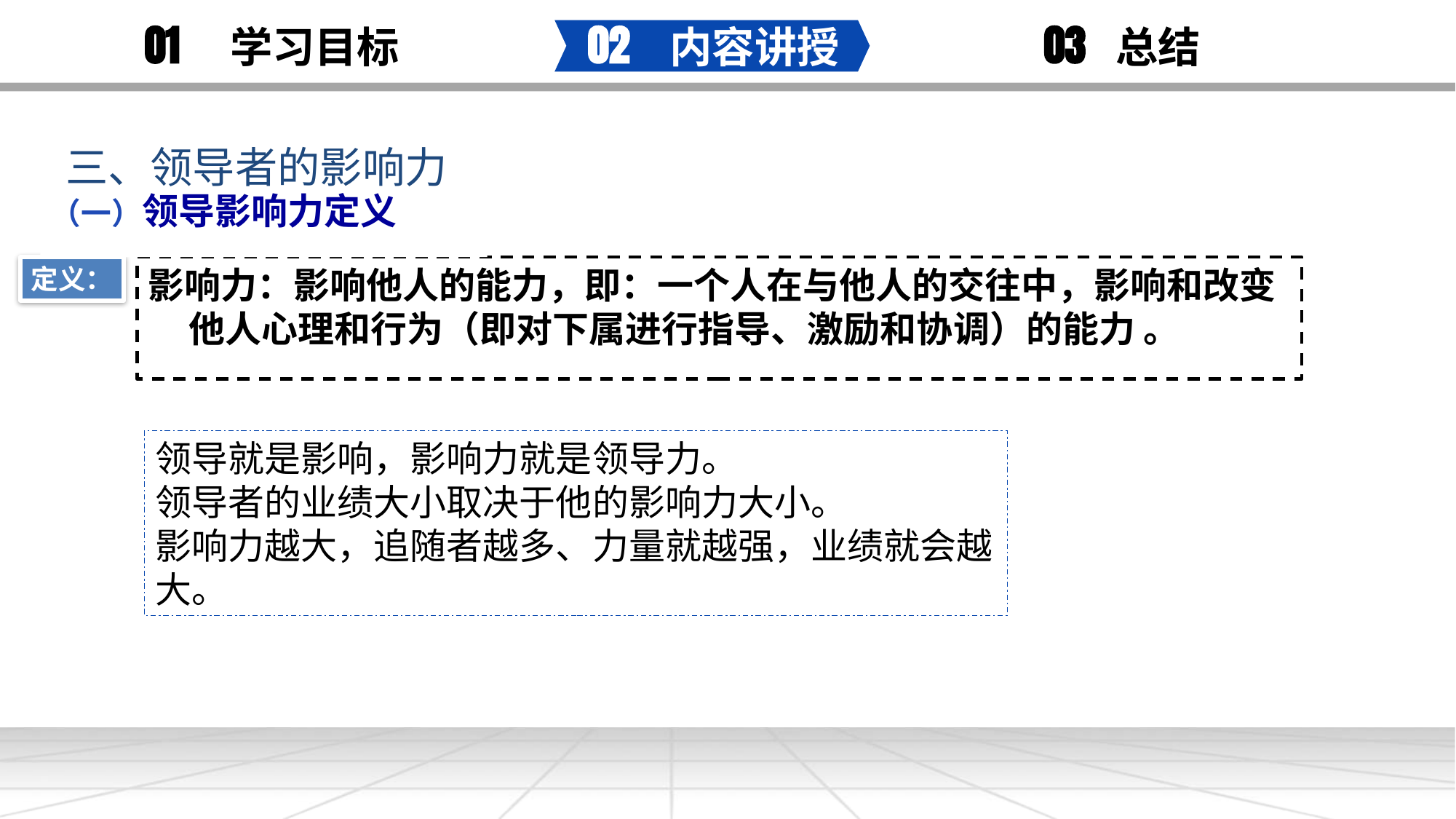

02   内容讲授
03  总结
01    学习目标

三、领导者的影响力
（一）领导影响力定义
定义：
影响力：影响他人的能力，即：一个人在与他人的交往中，影响和改变他人心理和行为（即对下属进行指导、激励和协调）的能力 。
领导就是影响，影响力就是领导力。
领导者的业绩大小取决于他的影响力大小。
影响力越大，追随者越多、力量就越强，业绩就会越大。